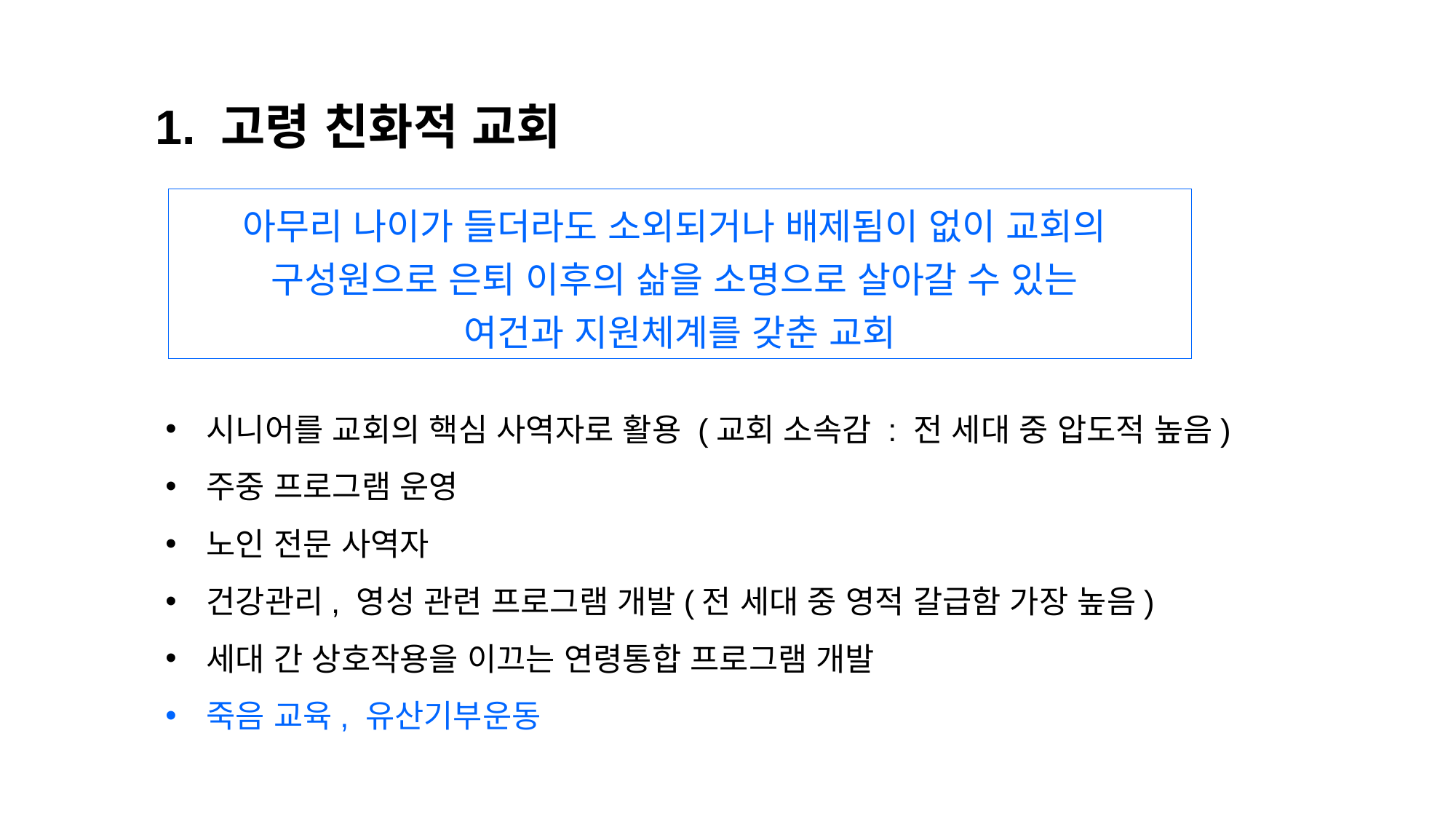

1. 고령 친화적 교회
Ⅱ
아무리 나이가 들더라도 소외되거나 배제됨이 없이 교회의
구성원으로 은퇴 이후의 삶을 소명으로 살아갈 수 있는
여건과 지원체계를 갖춘 교회
시니어를 교회의 핵심 사역자로 활용 (교회 소속감 : 전 세대 중 압도적 높음)
주중 프로그램 운영
노인 전문 사역자
건강관리, 영성 관련 프로그램 개발(전 세대 중 영적 갈급함 가장 높음)
세대 간 상호작용을 이끄는 연령통합 프로그램 개발
죽음 교육, 유산기부운동